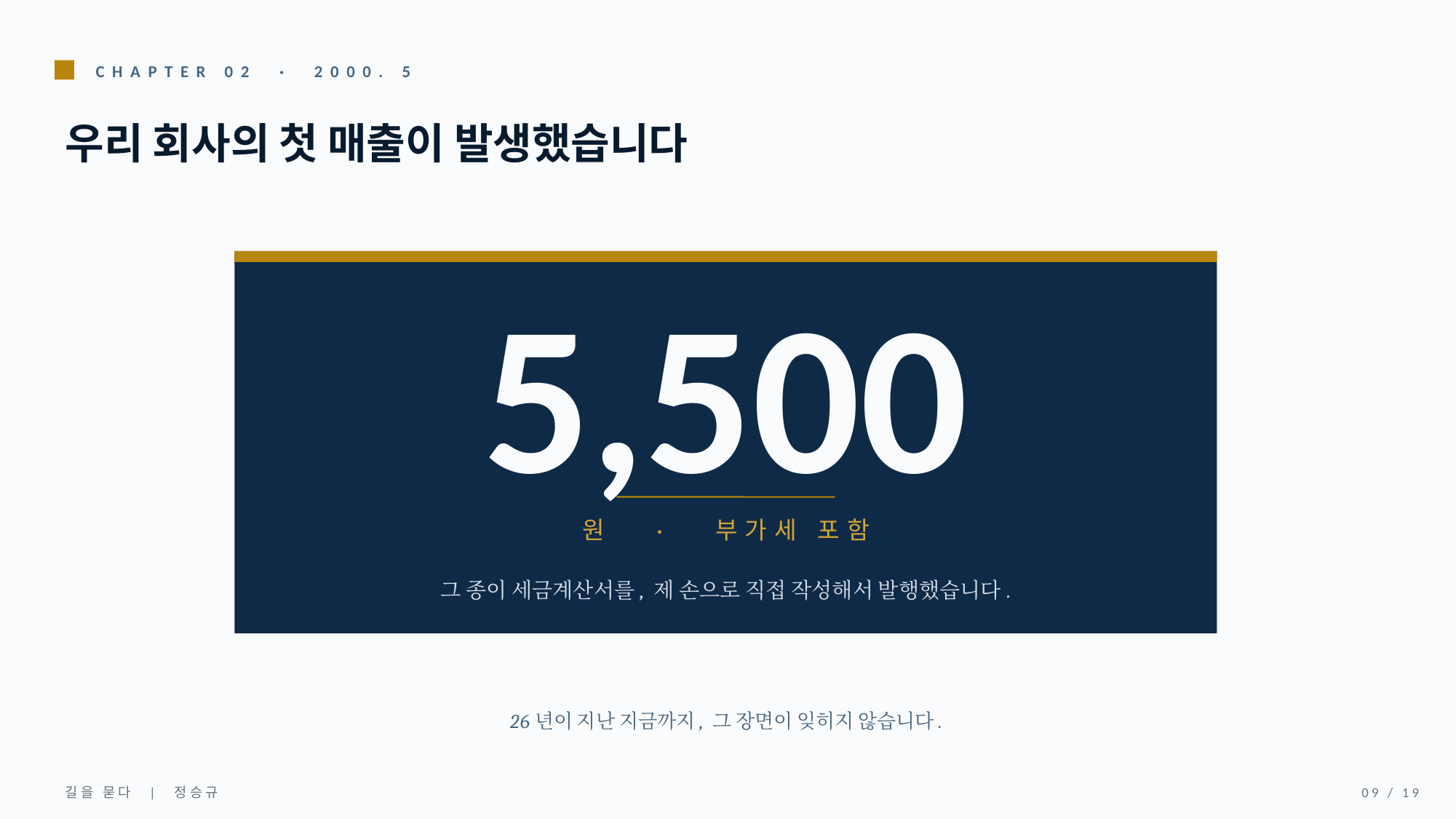

CHAPTER 02  ·  2000. 5

우리 회사의 첫 매출이 발생했습니다

5,500

원   ·   부가세 포함
그 종이 세금계산서를, 제 손으로 직접 작성해서 발행했습니다.
26년이 지난 지금까지, 그 장면이 잊히지 않습니다.
길을 묻다  |  정승규
09 / 19